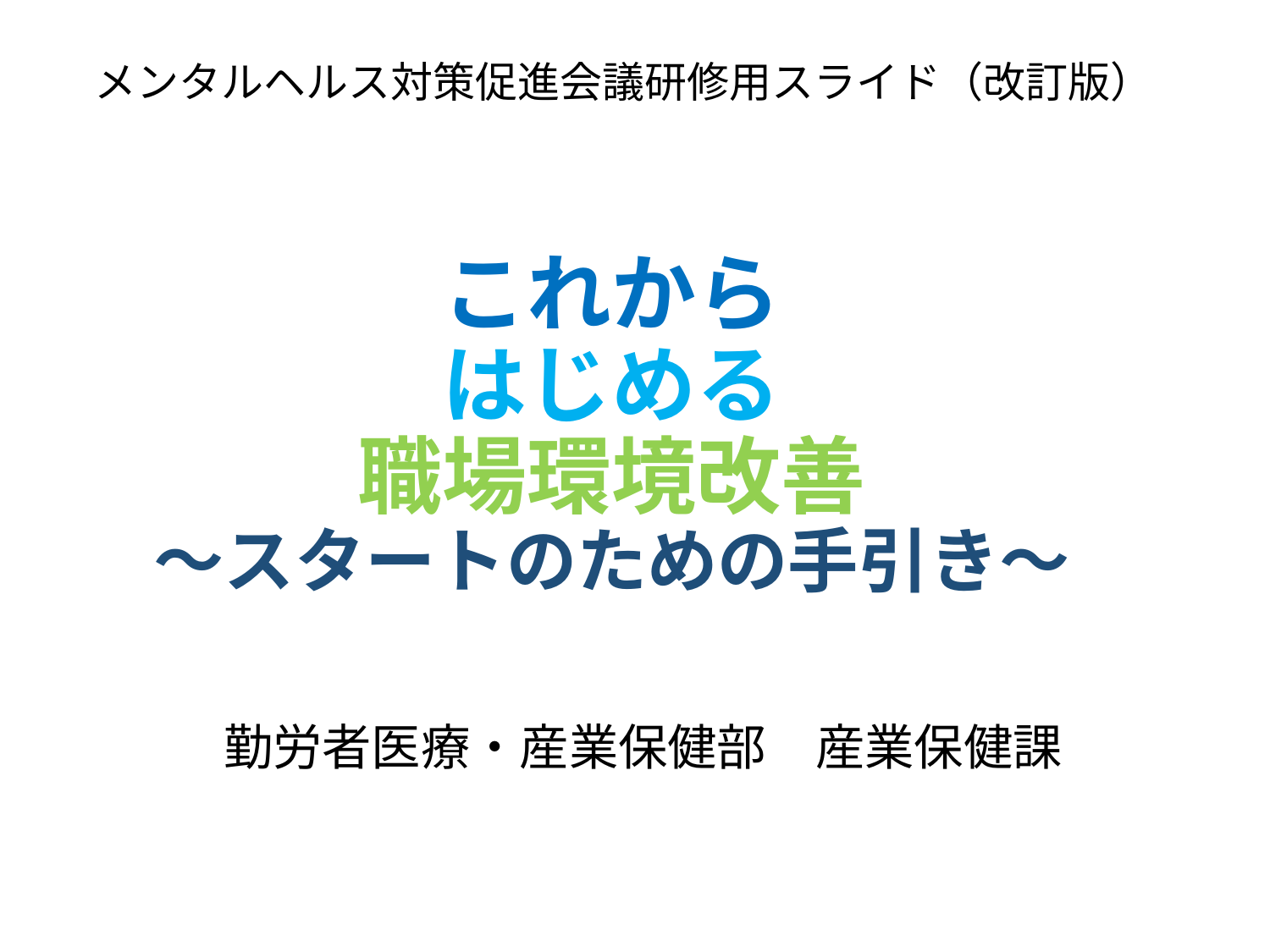

メンタルヘルス対策促進会議研修用スライド（改訂版）
# これから はじめる 職場環境改善 ～スタートのための手引き～
勤労者医療・産業保健部　産業保健課